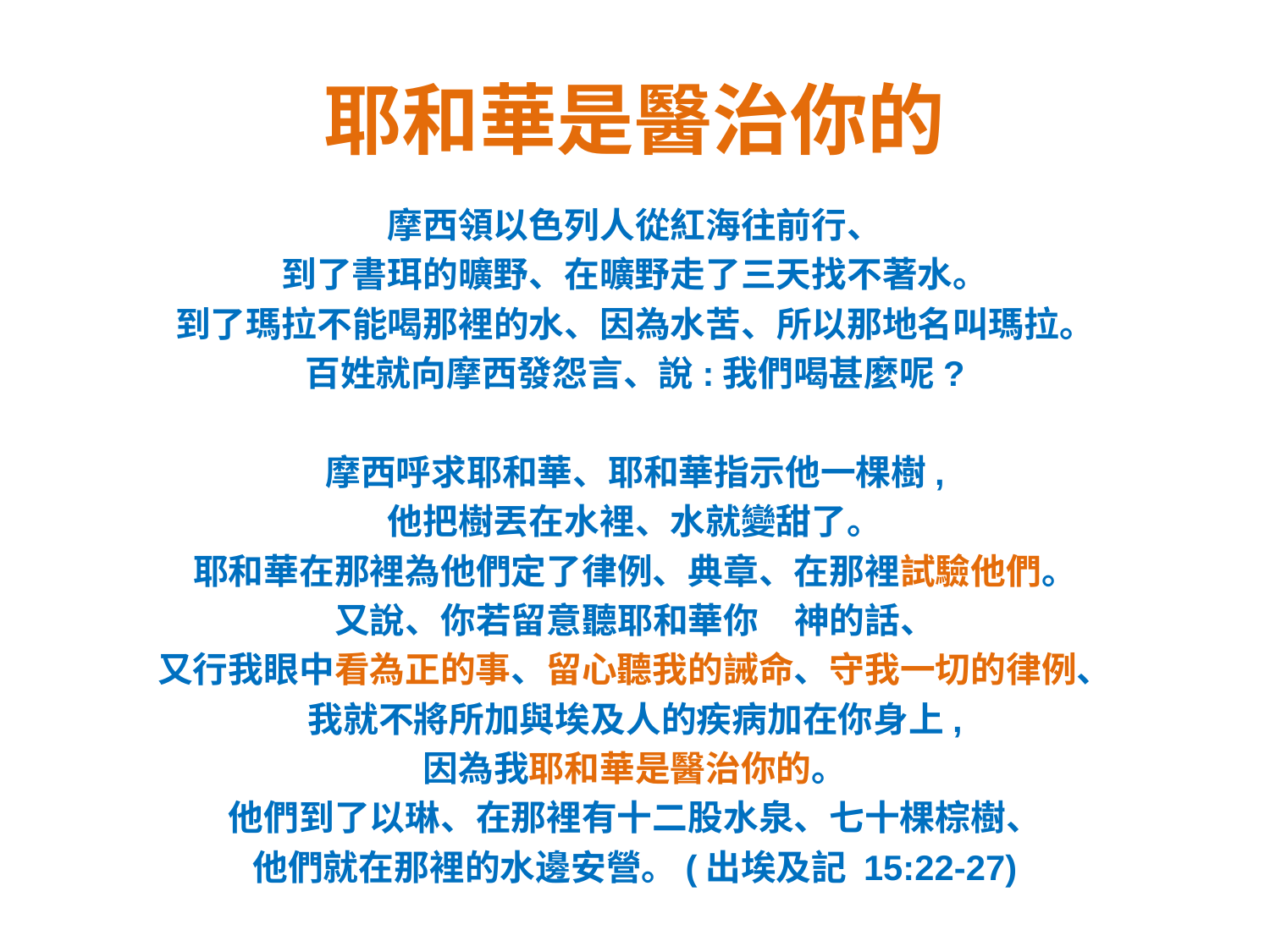

# 耶和華是醫治你的
摩西領以色列人從紅海往前行、
到了書珥的曠野、在曠野走了三天找不著水。
到了瑪拉不能喝那裡的水、因為水苦、所以那地名叫瑪拉。
百姓就向摩西發怨言、說:我們喝甚麼呢?

摩西呼求耶和華、耶和華指示他一棵樹,
他把樹丟在水裡、水就變甜了。
耶和華在那裡為他們定了律例、典章、在那裡試驗他們。
又說、你若留意聽耶和華你　神的話、
又行我眼中看為正的事、留心聽我的誡命、守我一切的律例、
我就不將所加與埃及人的疾病加在你身上,
因為我耶和華是醫治你的。
他們到了以琳、在那裡有十二股水泉、七十棵棕樹、
他們就在那裡的水邊安營。(出埃及記 15:22-27)